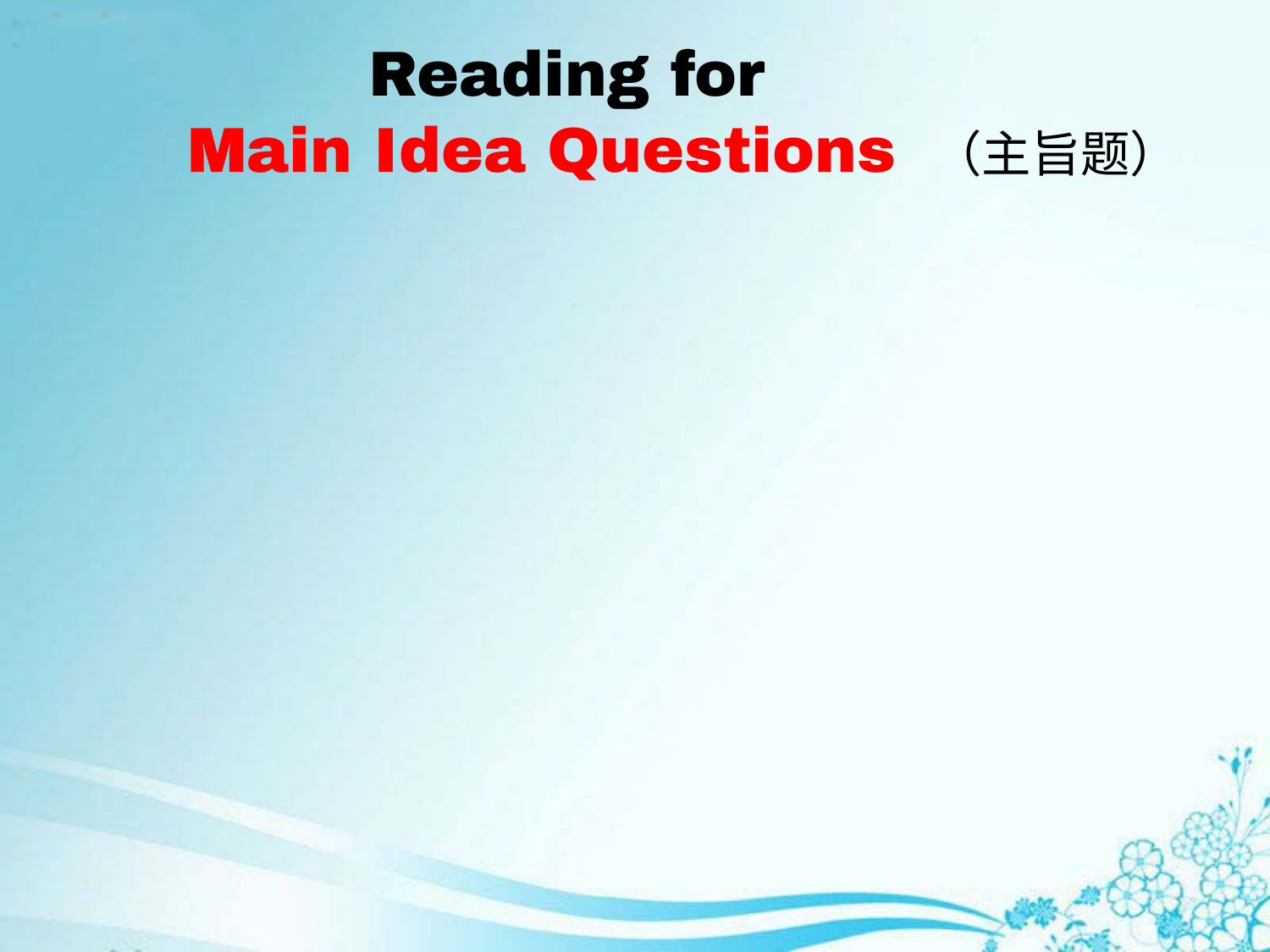

# Reading for Main Idea Questions （主旨题）
Pay attention to the first paragraph and the last paragraph of the passage.
Focus on the repeated content（重复的内容）of the passage.
Notice the topic sentence in each paragraph.